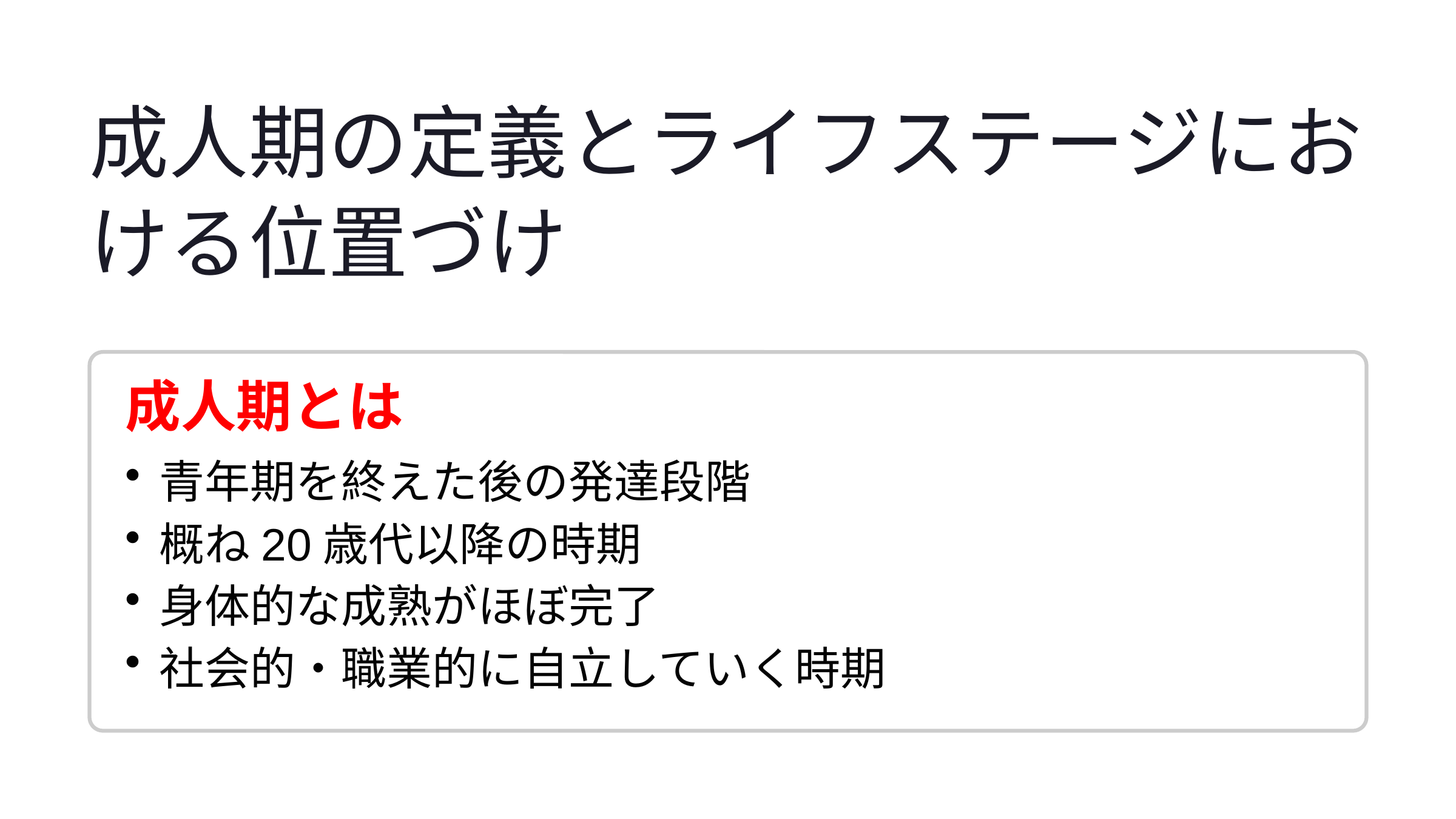

成人期の定義とライフステージにおける位置づけ

成人期とは
青年期を終えた後の発達段階
概ね20歳代以降の時期
身体的な成熟がほぼ完了
社会的・職業的に自立していく時期